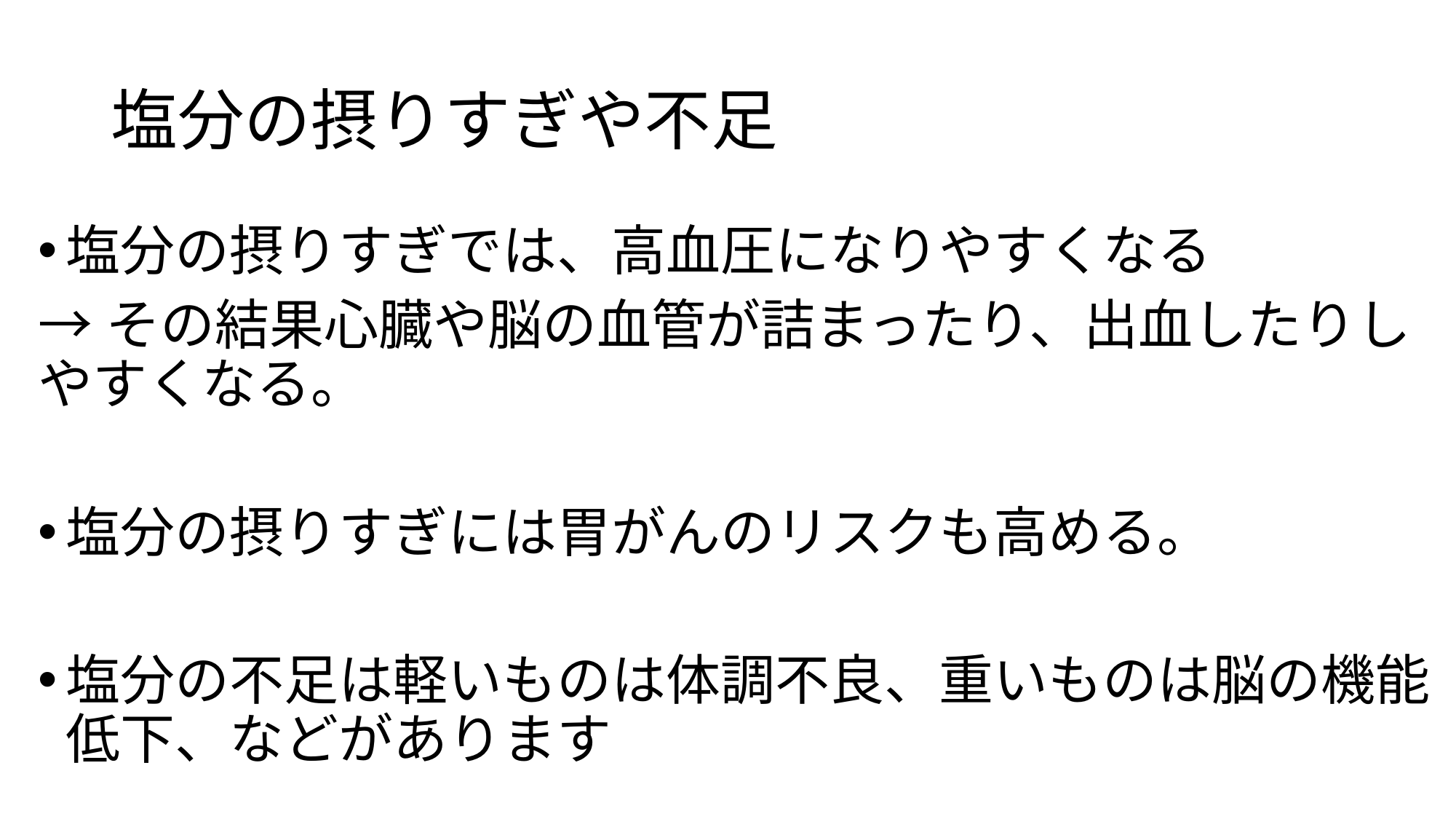

# 塩分の摂りすぎや不足
塩分の摂りすぎでは、高血圧になりやすくなる
→その結果心臓や脳の血管が詰まったり、出血したりしやすくなる。

塩分の摂りすぎには胃がんのリスクも高める。

塩分の不足は軽いものは体調不良、重いものは脳の機能低下、などがあります